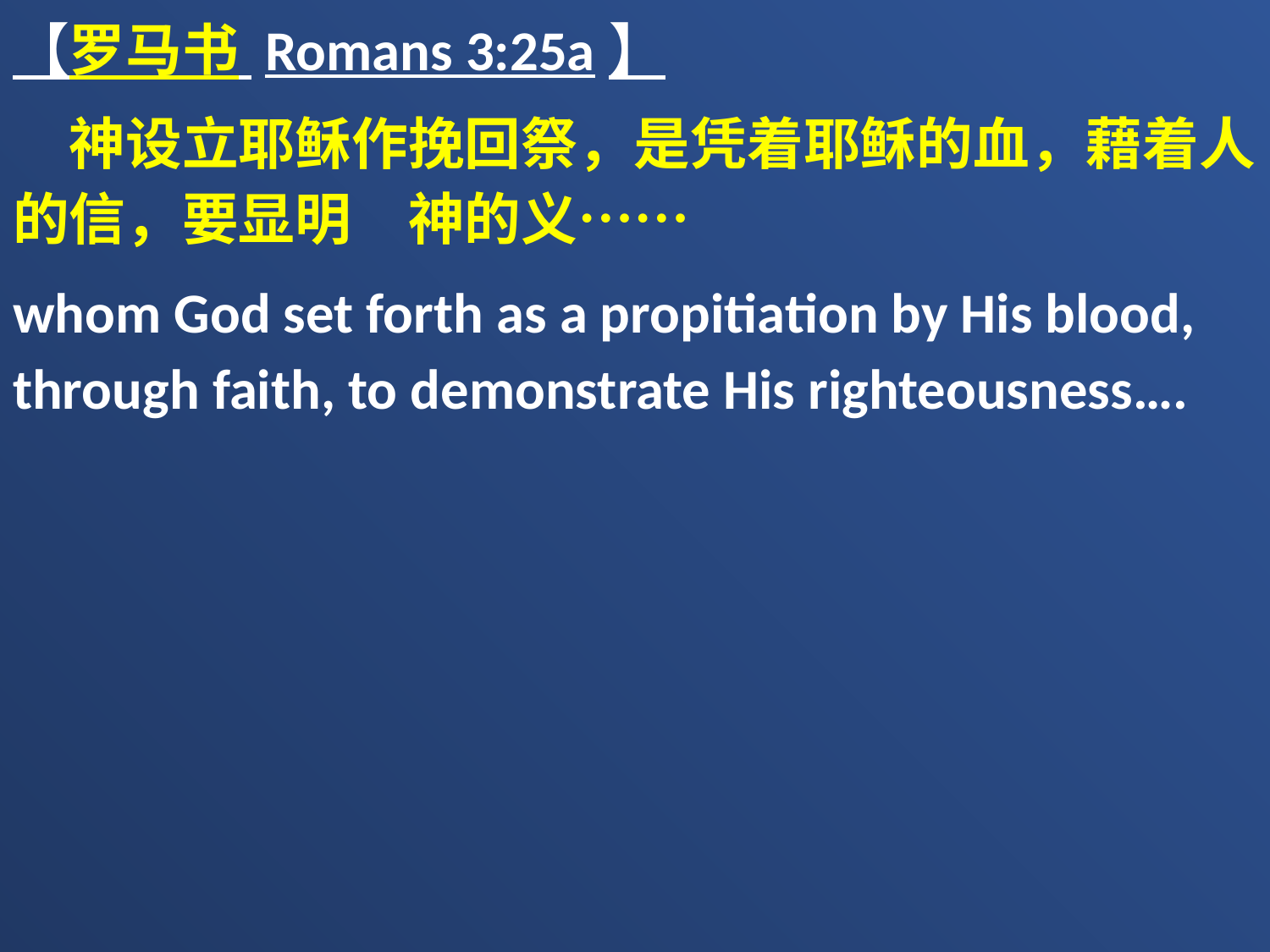

【罗马书 Romans 3:25a】
　神设立耶稣作挽回祭，是凭着耶稣的血，藉着人的信，要显明　神的义……
whom God set forth as a propitiation by His blood, through faith, to demonstrate His righteousness….